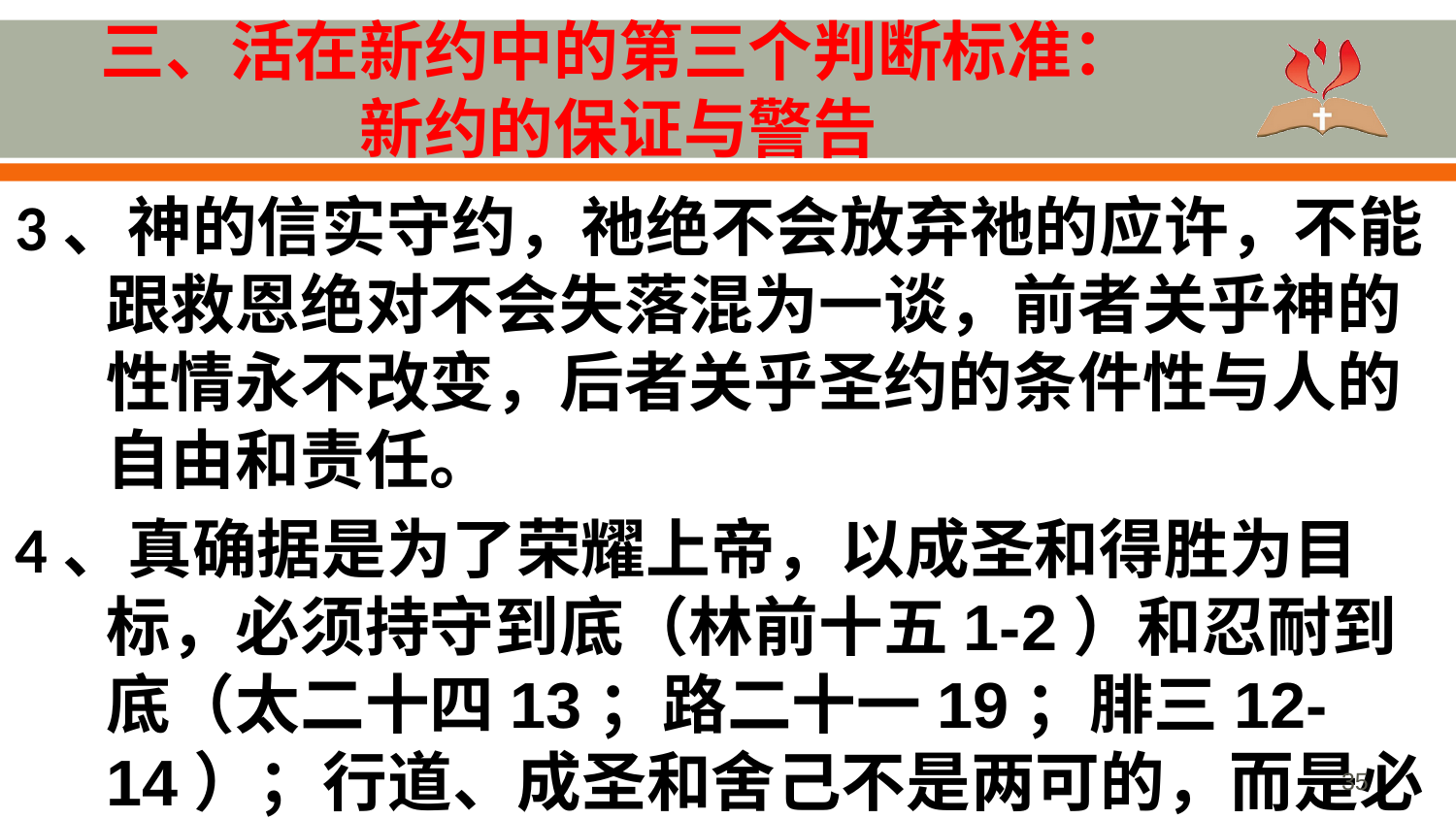

# 三、活在新约中的第三个判断标准： 新约的保证与警告
3、神的信实守约，祂绝不会放弃祂的应许，不能跟救恩绝对不会失落混为一谈，前者关乎神的性情永不改变，后者关乎圣约的条件性与人的自由和责任。
4、真确据是为了荣耀上帝，以成圣和得胜为目标，必须持守到底（林前十五1-2）和忍耐到底（太二十四13；路二十一19；腓三12-14）；行道、成圣和舍己不是两可的，而是必须的。

35